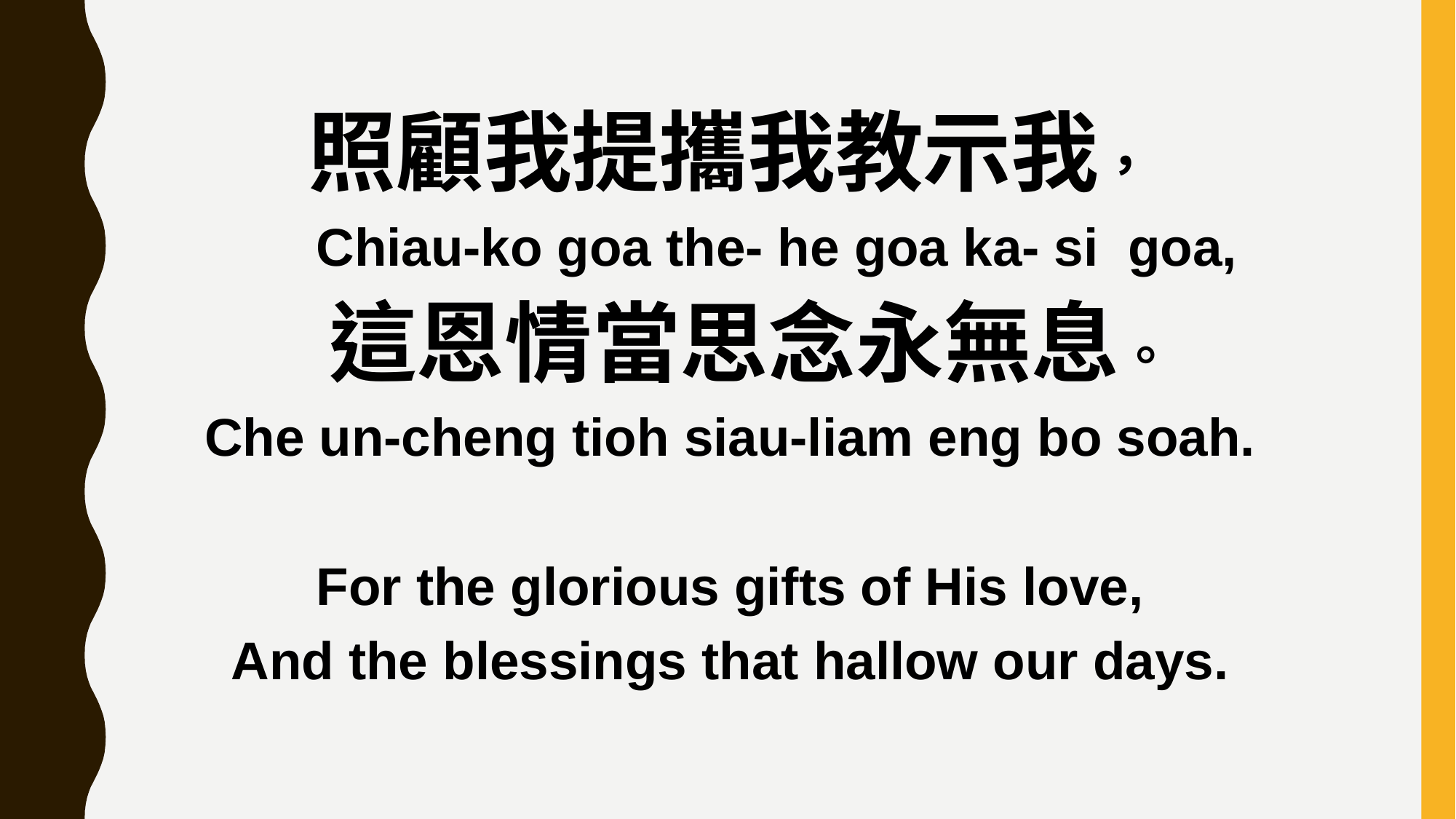

照顧我提攜我教示我，
        Chiau-ko goa the- he goa ka- si  goa,
 這恩情當思念永無息。
Che un-cheng tioh siau-liam eng bo soah.

For the glorious gifts of His love,
And the blessings that hallow our days.